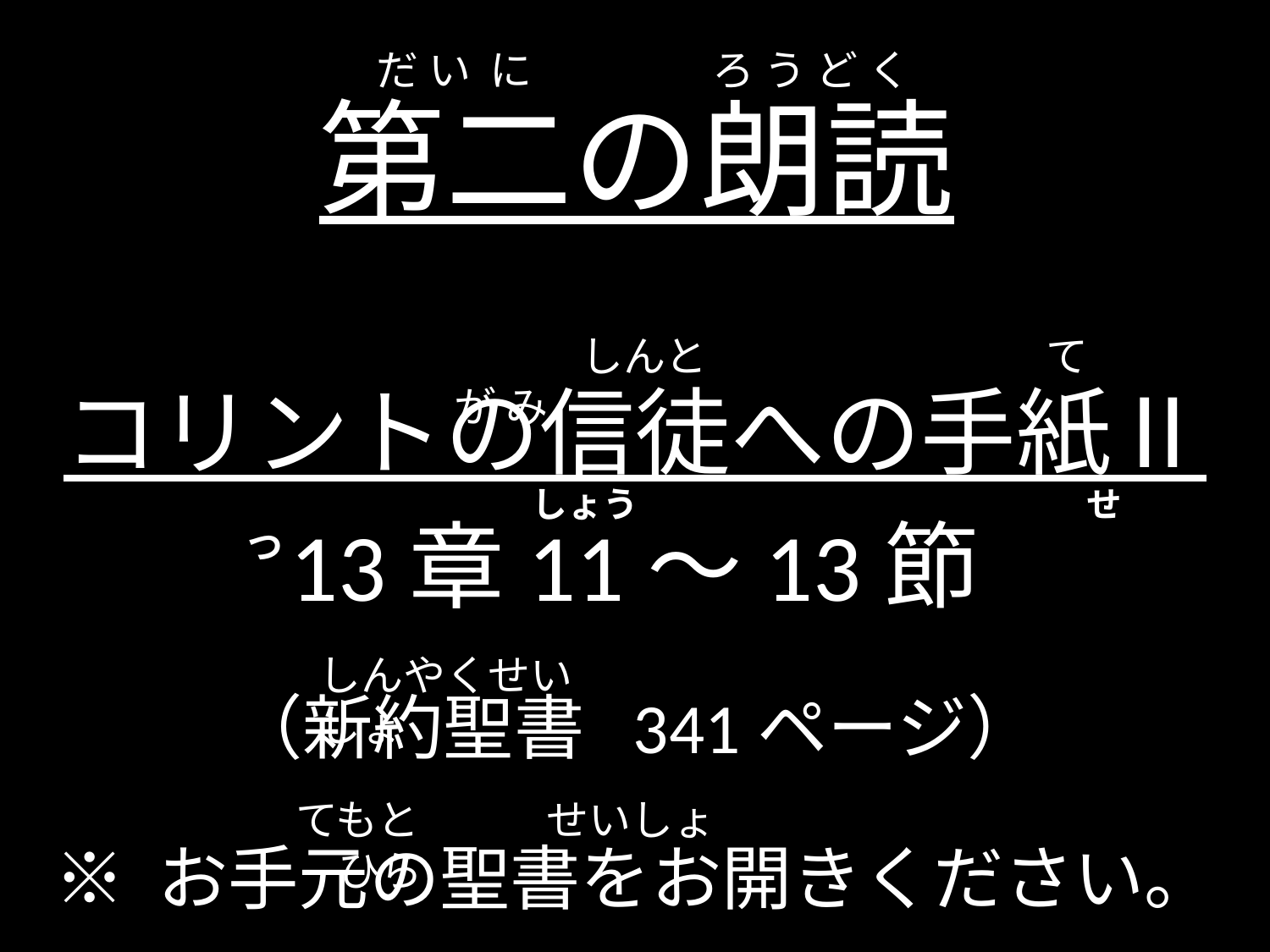

だ い  に                   ろ う ど く
# 第二の朗読
　　　しんと　　　　　　　　て が み
コリントの信徒への手紙Ⅱ
13章11～13節

（新約聖書  341ページ）
        　　　　　　しょう　　　　　　　　　　　  　 せつ
しんやくせいしょ
てもと　　　せいしょ　　　　ひら
※ お手元の聖書をお開きください。